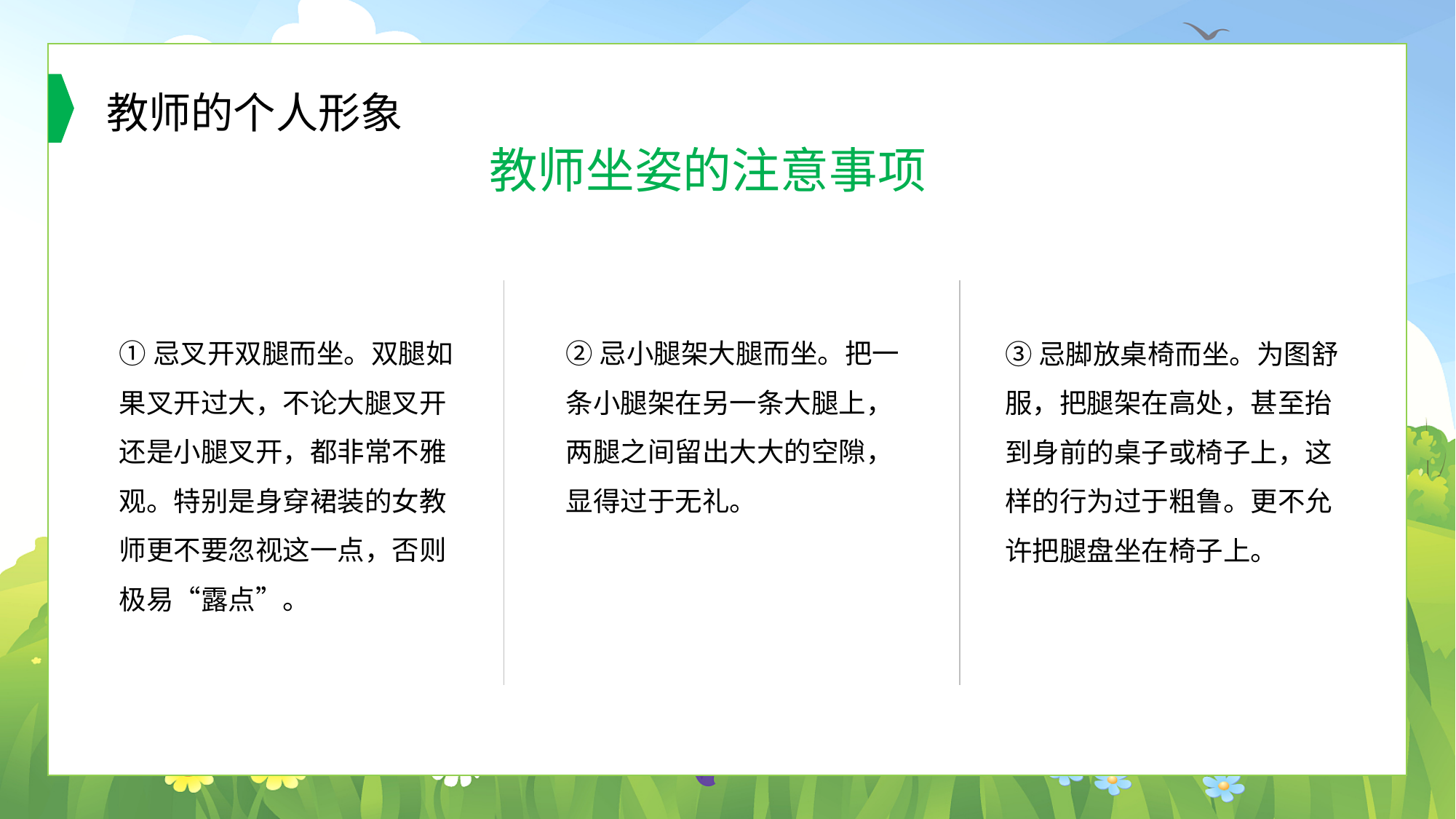

教师的个人形象
教师坐姿的注意事项
①忌叉开双腿而坐。双腿如果叉开过大，不论大腿叉开还是小腿叉开，都非常不雅观。特别是身穿裙装的女教师更不要忽视这一点，否则极易“露点”。
②忌小腿架大腿而坐。把一条小腿架在另一条大腿上，两腿之间留出大大的空隙，显得过于无礼。
③忌脚放桌椅而坐。为图舒服，把腿架在高处，甚至抬到身前的桌子或椅子上，这样的行为过于粗鲁。更不允许把腿盘坐在椅子上。